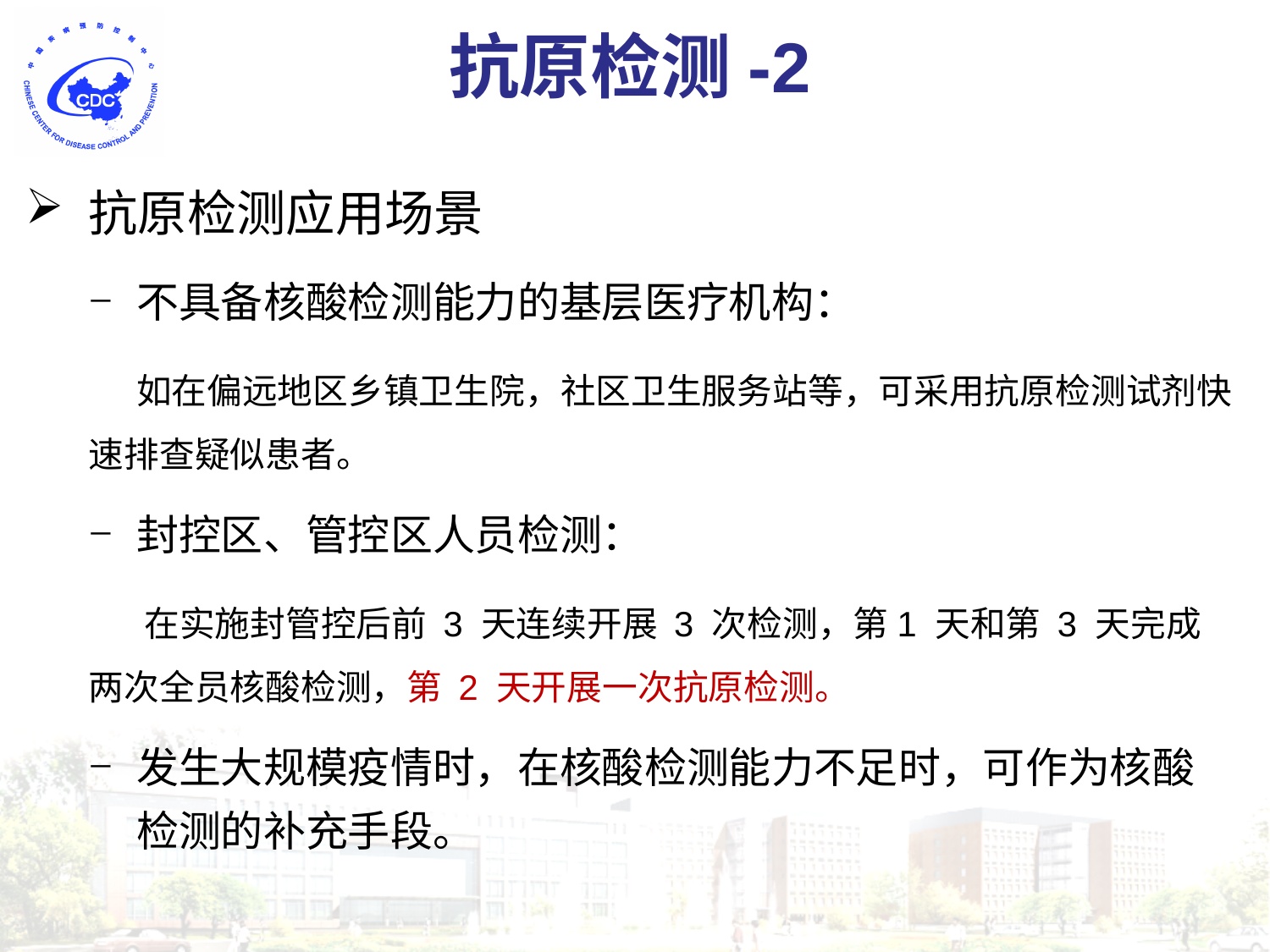

抗原检测-2
抗原检测应用场景
不具备核酸检测能力的基层医疗机构：
     如在偏远地区乡镇卫生院，社区卫生服务站等，可采用抗原检测试剂快速排查疑似患者。
封控区、管控区人员检测：
      在实施封管控后前 3 天连续开展 3 次检测，第1 天和第 3 天完成两次全员核酸检测，第 2 天开展一次抗原检测。
发生大规模疫情时，在核酸检测能力不足时，可作为核酸检测的补充手段。